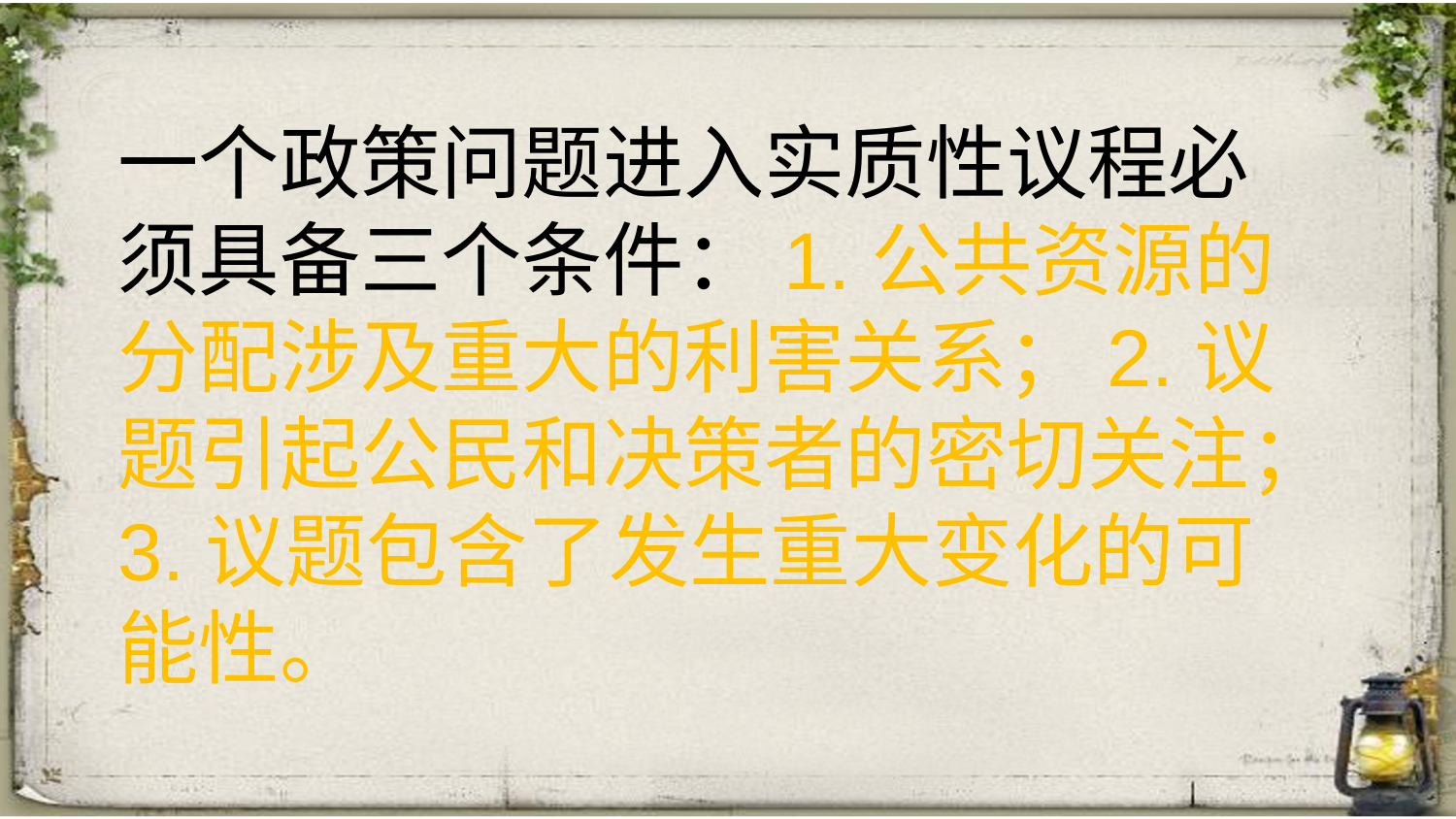

一个政策问题进入实质性议程必须具备三个条件：1.公共资源的分配涉及重大的利害关系；2.议题引起公民和决策者的密切关注；3.议题包含了发生重大变化的可能性。